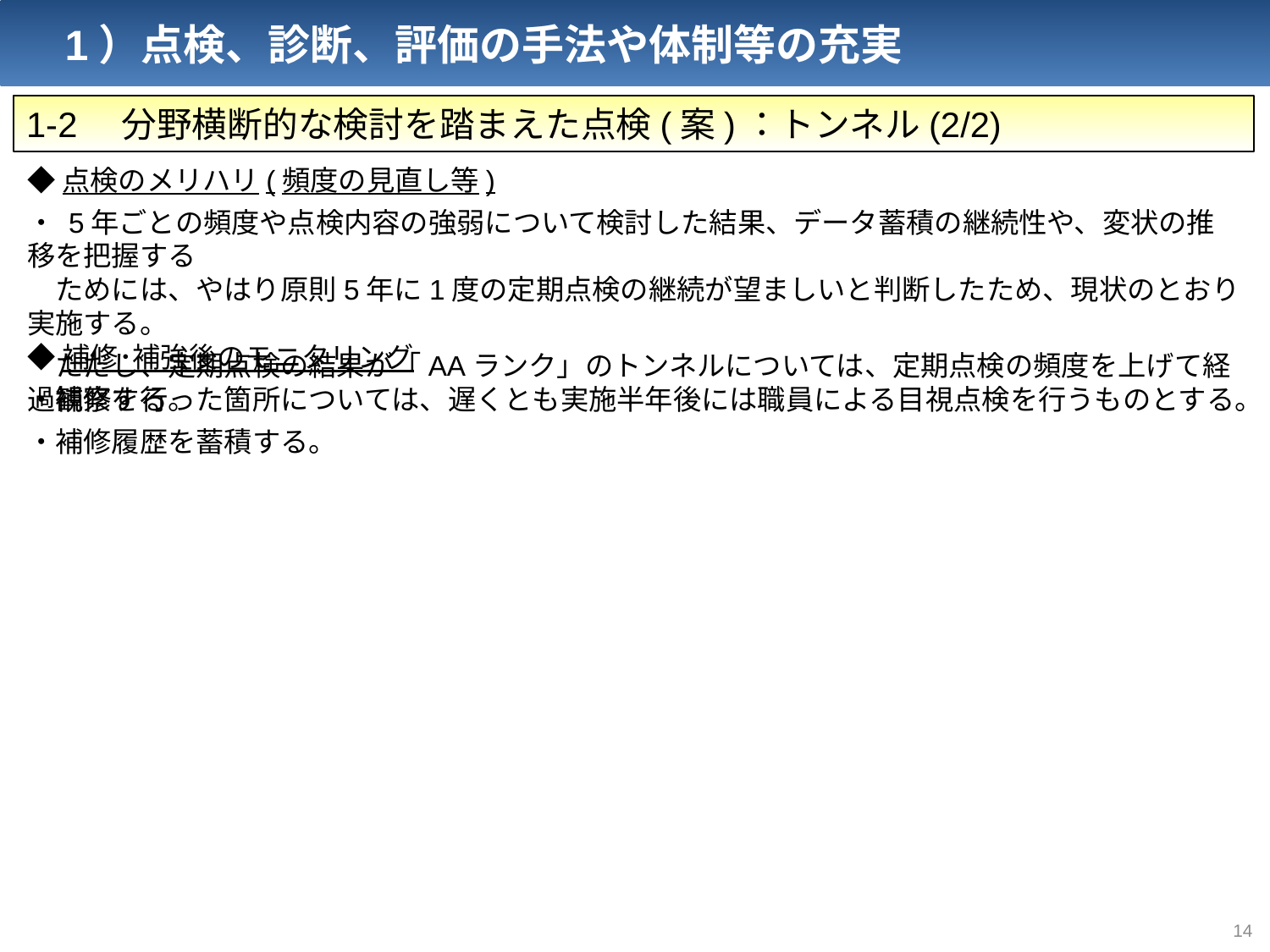

1）点検、診断、評価の手法や体制等の充実
1-2　分野横断的な検討を踏まえた点検(案)：トンネル(2/2)
◆点検のメリハリ(頻度の見直し等)

・ 5年ごとの頻度や点検内容の強弱について検討した結果、データ蓄積の継続性や、変状の推移を把握する
　ためには、やはり原則5年に1度の定期点検の継続が望ましいと判断したため、現状のとおり実施する。

・ただし、定期点検の結果が「AAランク」のトンネルについては、定期点検の頻度を上げて経過観察する。
◆補修･補強後のモニタリング

・補修を行った箇所については、遅くとも実施半年後には職員による目視点検を行うものとする。

・補修履歴を蓄積する。
14